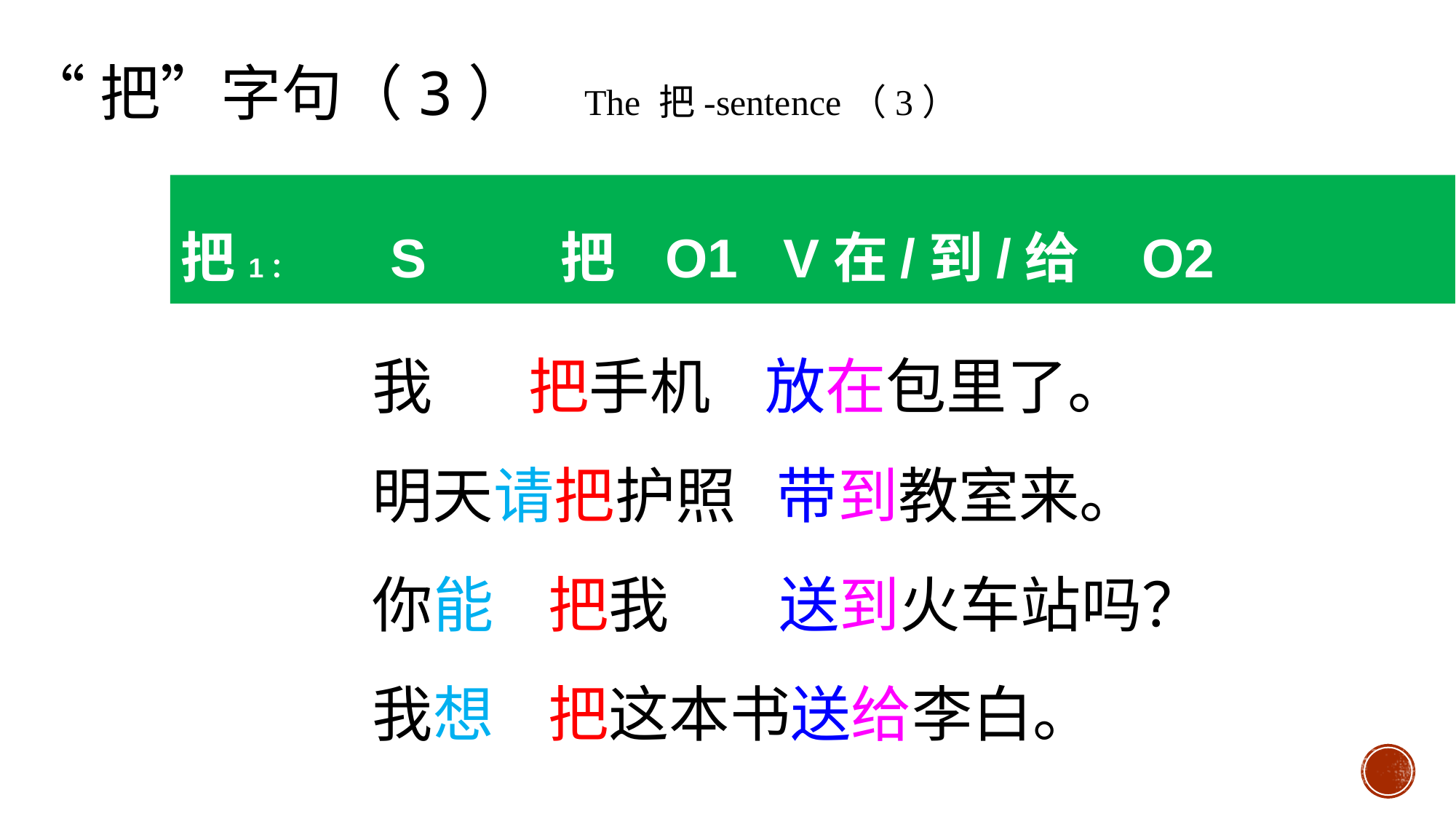

“把”字句（3）   The 把-sentence（3）
把1：              S        把   O1   V在/到/给    O2
我       把手机    放在包里了。
明天请把护照   带到教室来。
你能    把我        送到火车站吗？
我想    把这本书送给李白。